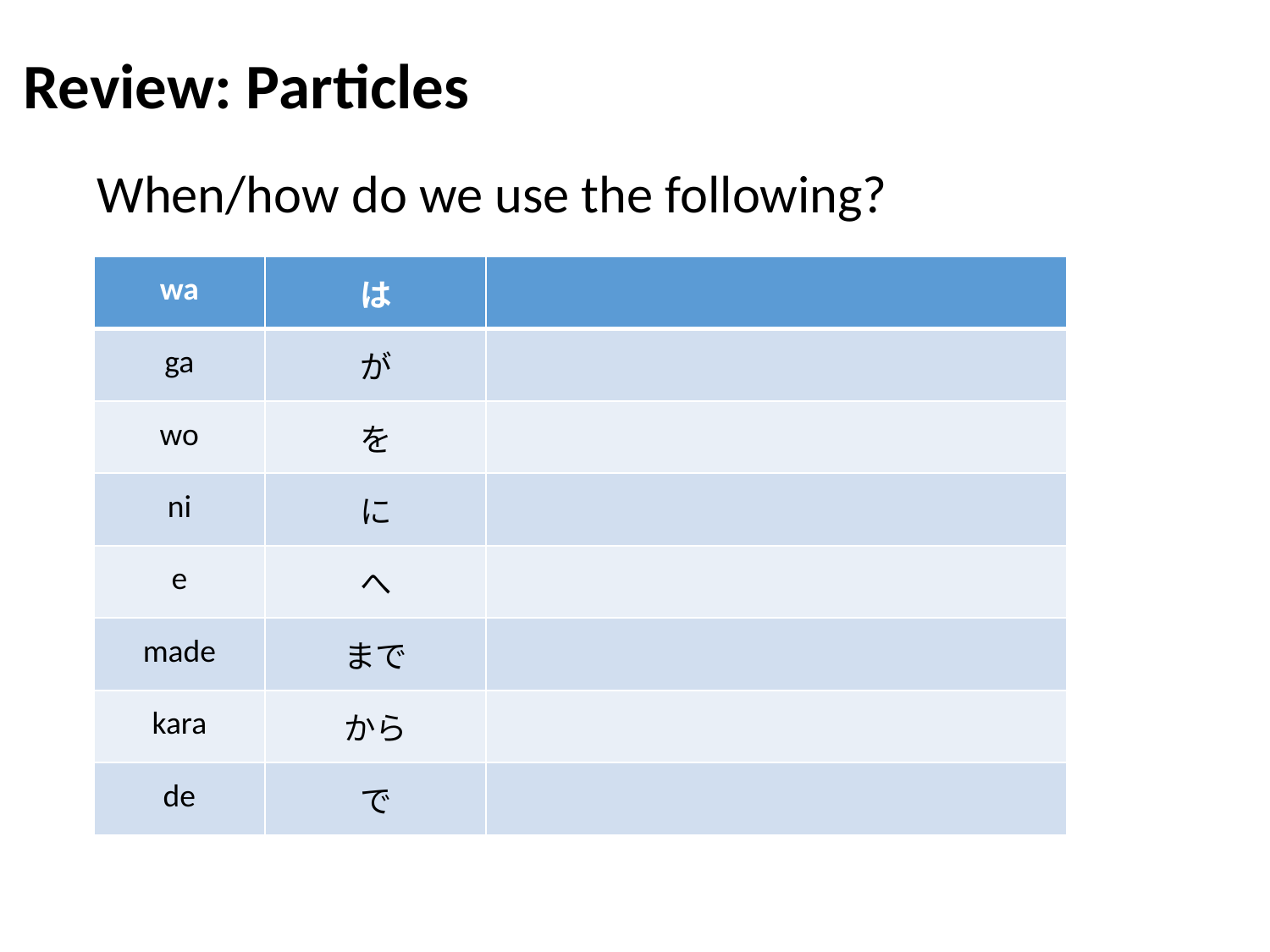

Review: Particles
When/how do we use the following?
| wa | は |  |
| --- | --- | --- |
| ga | が |  |
| wo | を |  |
| ni | に |  |
| e | へ |  |
| made | まで |  |
| kara | から |  |
| de | で |  |